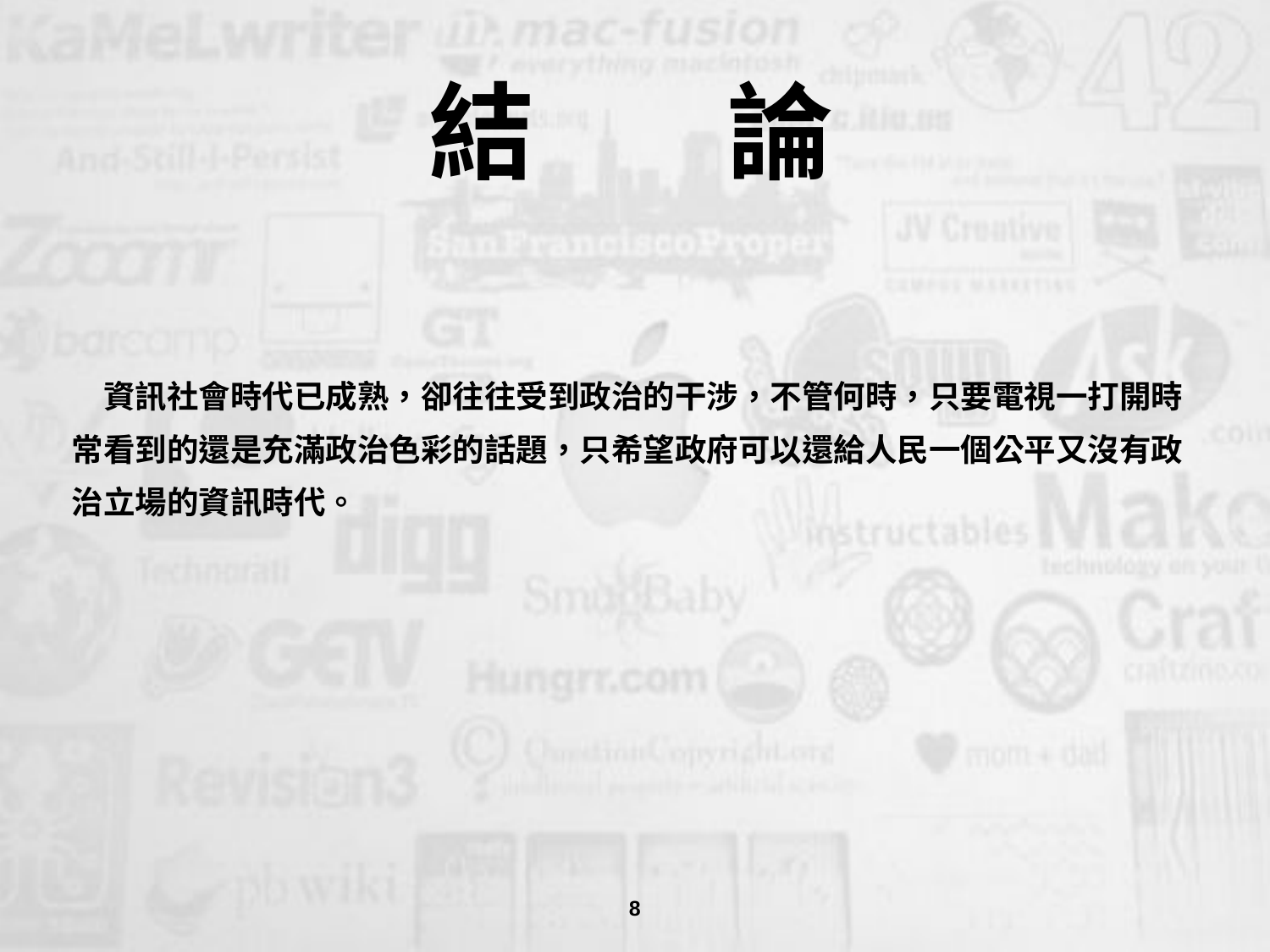

# 結        論

　資訊社會時代已成熟，卻往往受到政治的干涉，不管何時，只要電視一打開時常看到的還是充滿政治色彩的話題，只希望政府可以還給人民一個公平又沒有政治立場的資訊時代。

8